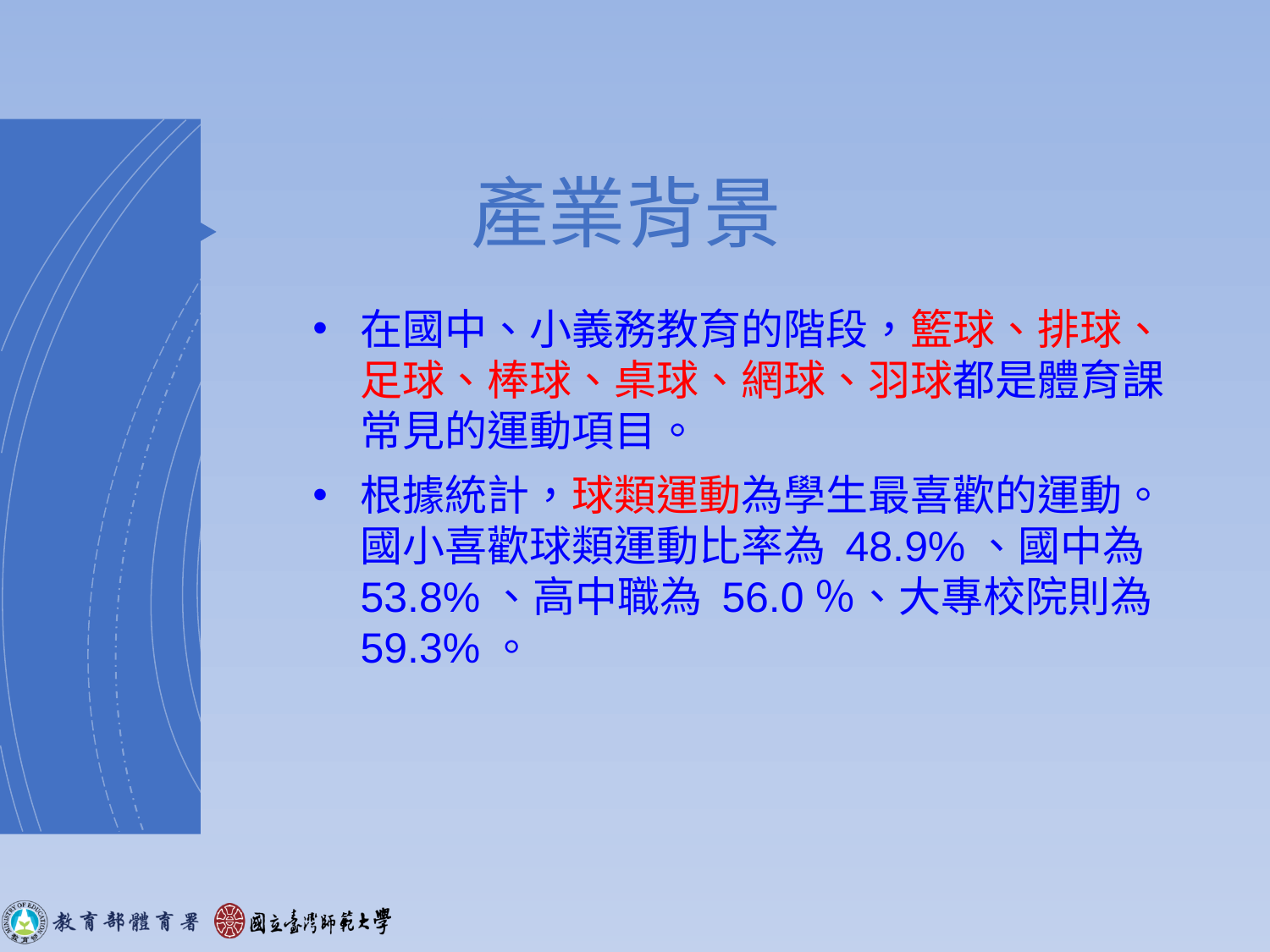

# 產業背景

在國中、小義務教育的階段，籃球、排球、足球、棒球、桌球、網球、羽球都是體育課常見的運動項目。
根據統計，球類運動為學生最喜歡的運動。國小喜歡球類運動比率為 48.9%、國中為 53.8%、高中職為 56.0％、大專校院則為 59.3%。